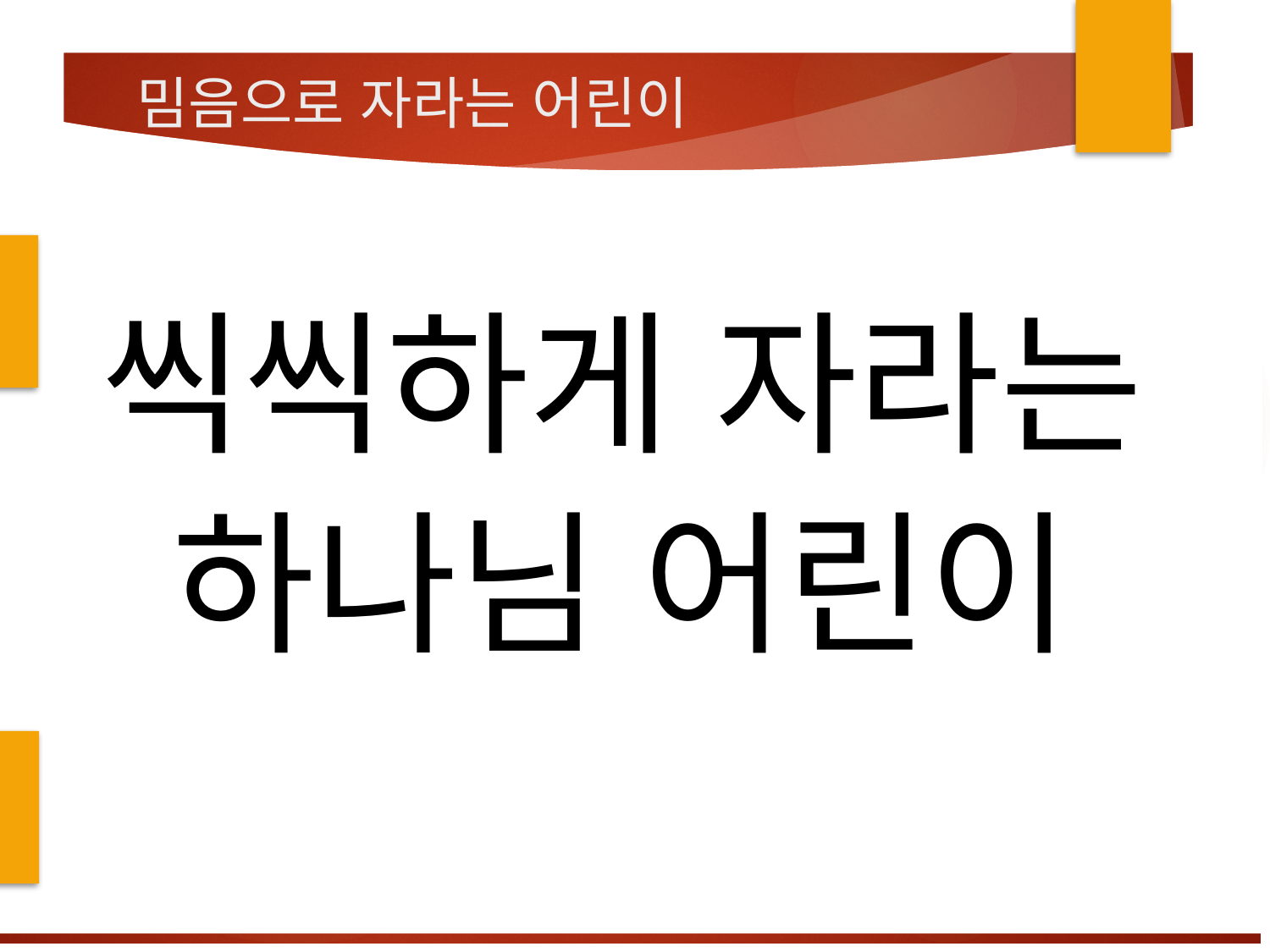

# 밈음으로 자라는 어린이
씩씩하게 자라는
하나님 어린이